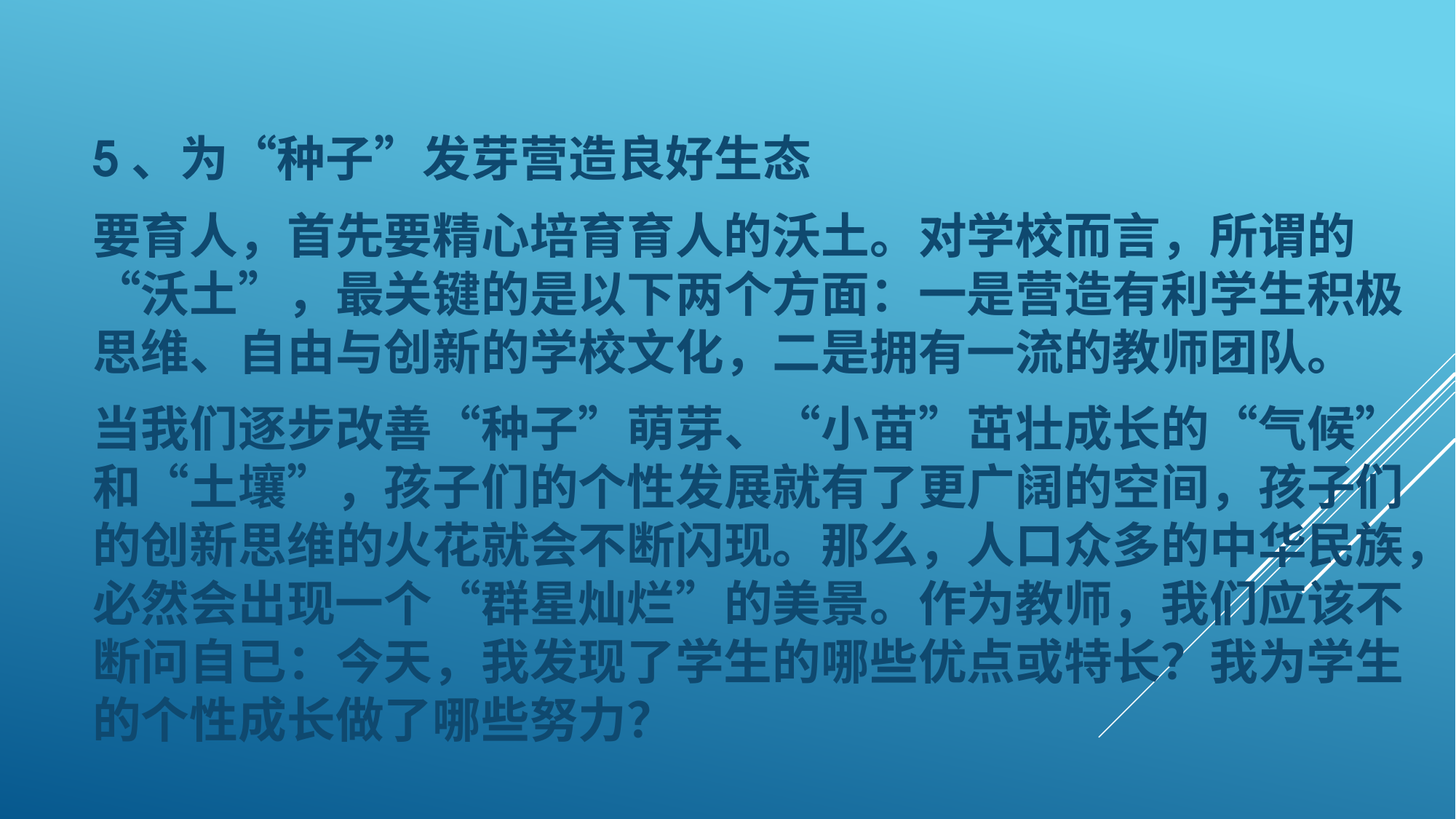

5、为“种子”发芽营造良好生态
要育人，首先要精心培育育人的沃土。对学校而言，所谓的“沃土”，最关键的是以下两个方面：一是营造有利学生积极思维、自由与创新的学校文化，二是拥有一流的教师团队。
当我们逐步改善“种子”萌芽、“小苗”茁壮成长的“气候”和“土壤”，孩子们的个性发展就有了更广阔的空间，孩子们的创新思维的火花就会不断闪现。那么，人口众多的中华民族，必然会出现一个“群星灿烂”的美景。作为教师，我们应该不断问自已：今天，我发现了学生的哪些优点或特长？我为学生的个性成长做了哪些努力？